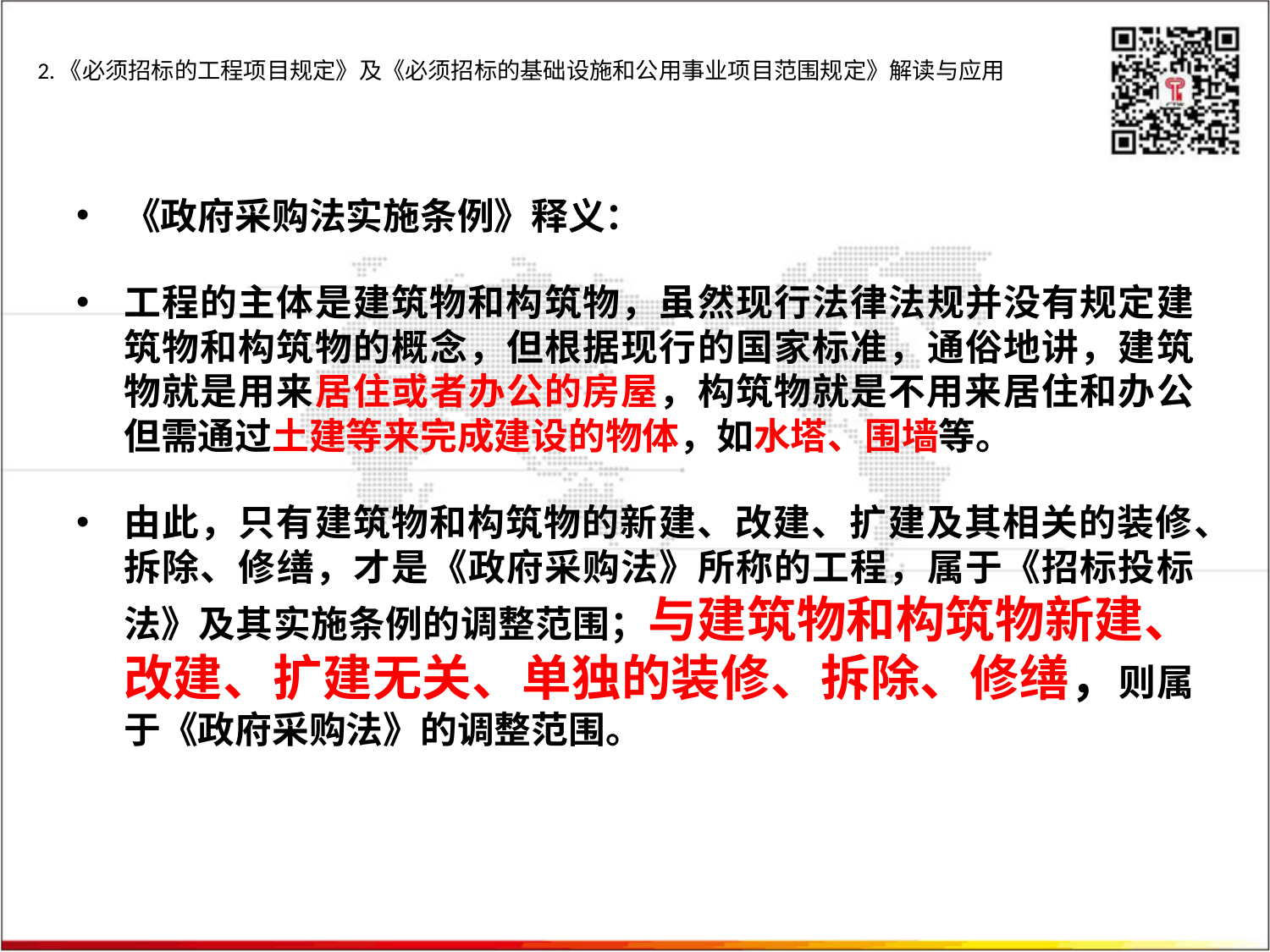

# 2.《必须招标的工程项目规定》及《必须招标的基础设施和公用事业项目范围规定》解读与应用
《政府采购法实施条例》释义：
工程的主体是建筑物和构筑物，虽然现行法律法规并没有规定建筑物和构筑物的概念，但根据现行的国家标准，通俗地讲，建筑物就是用来居住或者办公的房屋，构筑物就是不用来居住和办公但需通过土建等来完成建设的物体，如水塔、围墙等。
由此，只有建筑物和构筑物的新建、改建、扩建及其相关的装修、拆除、修缮，才是《政府采购法》所称的工程，属于《招标投标法》及其实施条例的调整范围；与建筑物和构筑物新建、改建、扩建无关、单独的装修、拆除、修缮，则属于《政府采购法》的调整范围。